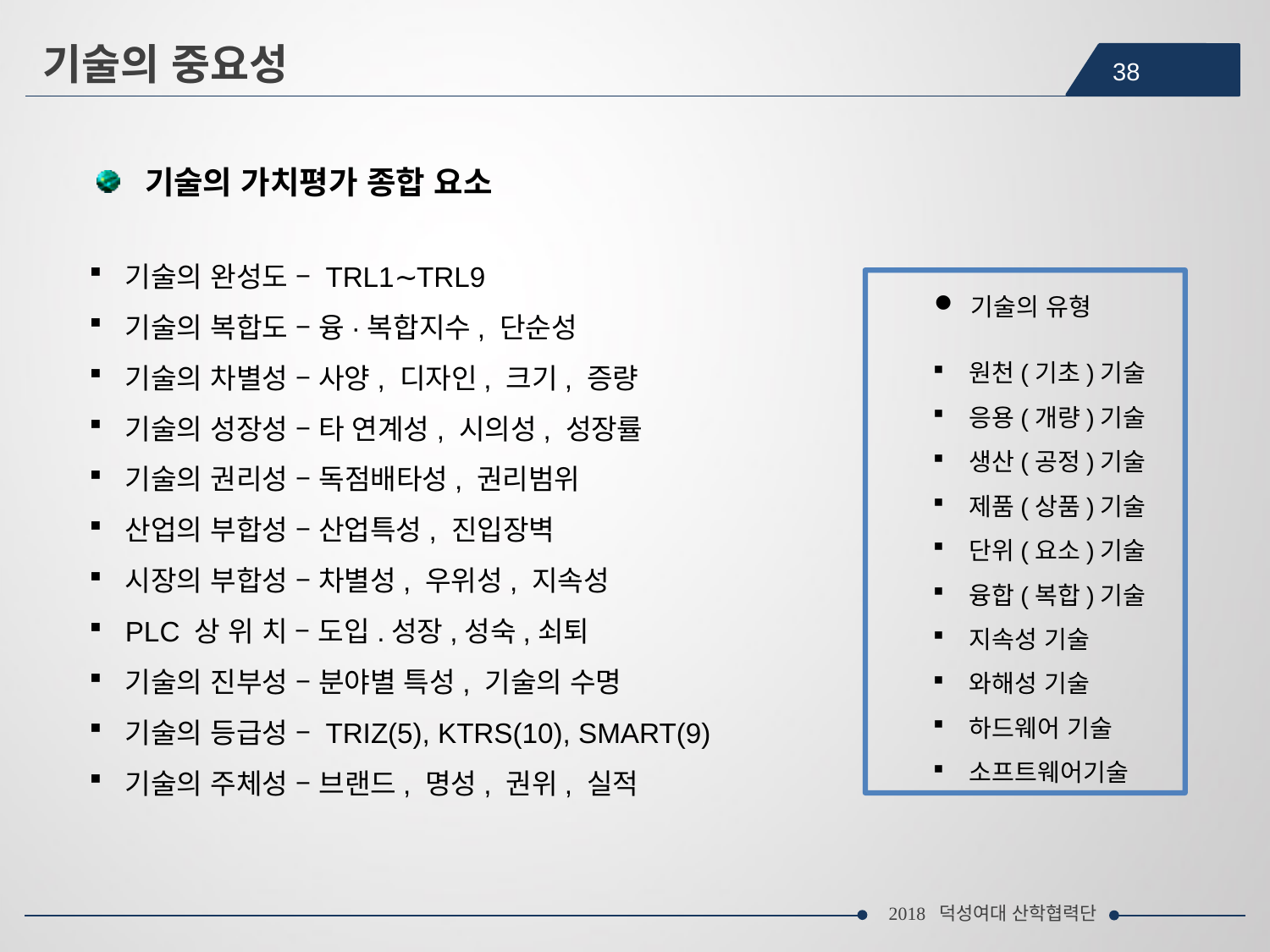

기술의 중요성

38
기술의 가치평가 종합 요소
기술의 완성도 – TRL1∼TRL9
기술의 복합도 – 융·복합지수, 단순성
기술의 차별성 – 사양, 디자인, 크기, 증량
기술의 성장성 – 타 연계성, 시의성, 성장률
기술의 권리성 – 독점배타성, 권리범위
산업의 부합성 – 산업특성, 진입장벽
시장의 부합성 – 차별성, 우위성, 지속성
PLC 상 위 치 – 도입.성장,성숙,쇠퇴
기술의 진부성 – 분야별 특성, 기술의 수명
기술의 등급성 – TRIZ(5), KTRS(10), SMART(9)
기술의 주체성 – 브랜드, 명성, 권위, 실적
기술의 유형

원천(기초)기술
응용(개량)기술
생산(공정)기술
제품(상품)기술
단위(요소)기술
융합(복합)기술
지속성 기술
와해성 기술
하드웨어 기술
소프트웨어기술